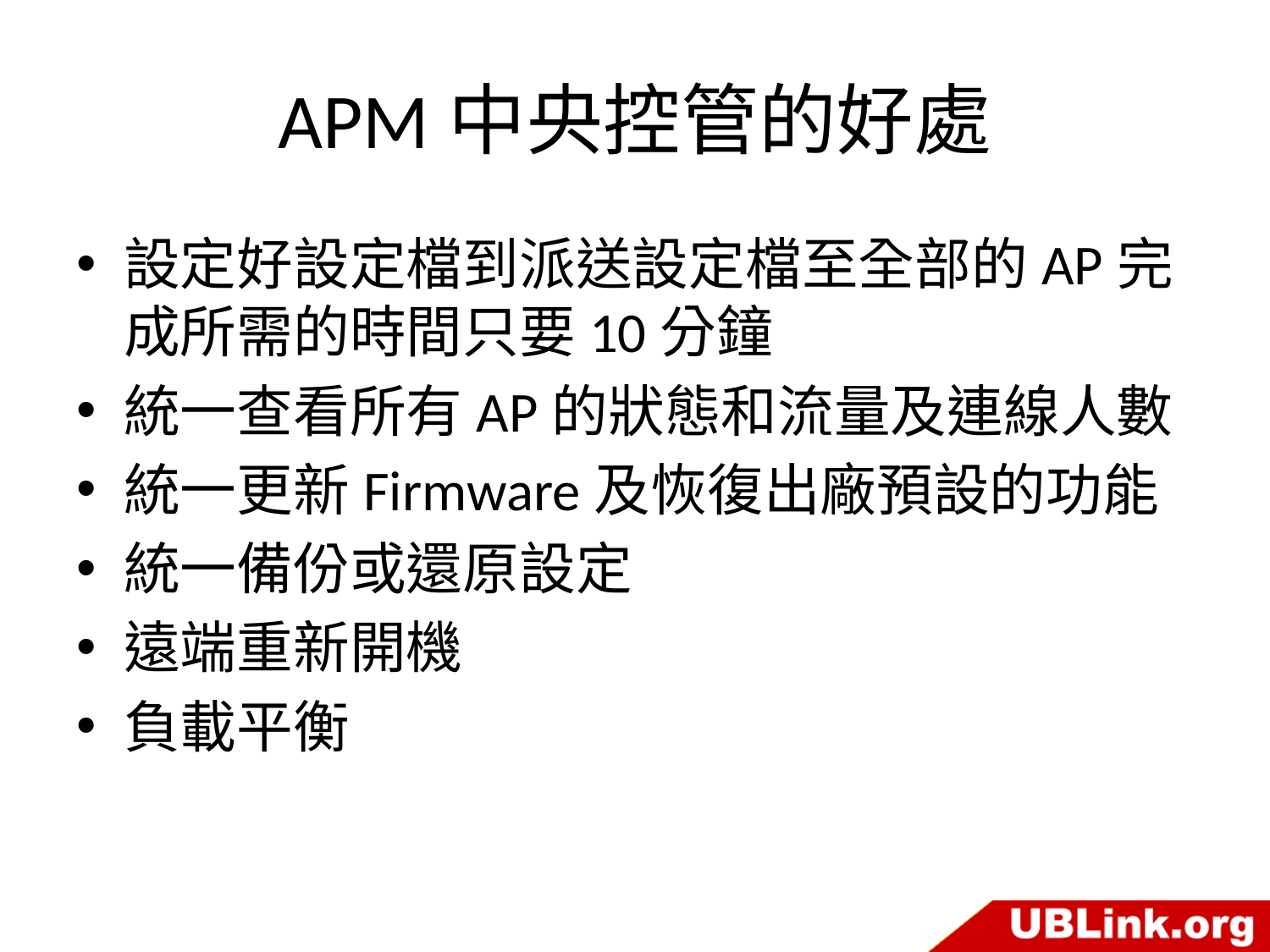

# APM中央控管的好處
設定好設定檔到派送設定檔至全部的AP完成所需的時間只要10分鐘
統一查看所有AP的狀態和流量及連線人數
統一更新Firmware及恢復出廠預設的功能
統一備份或還原設定
遠端重新開機
負載平衡